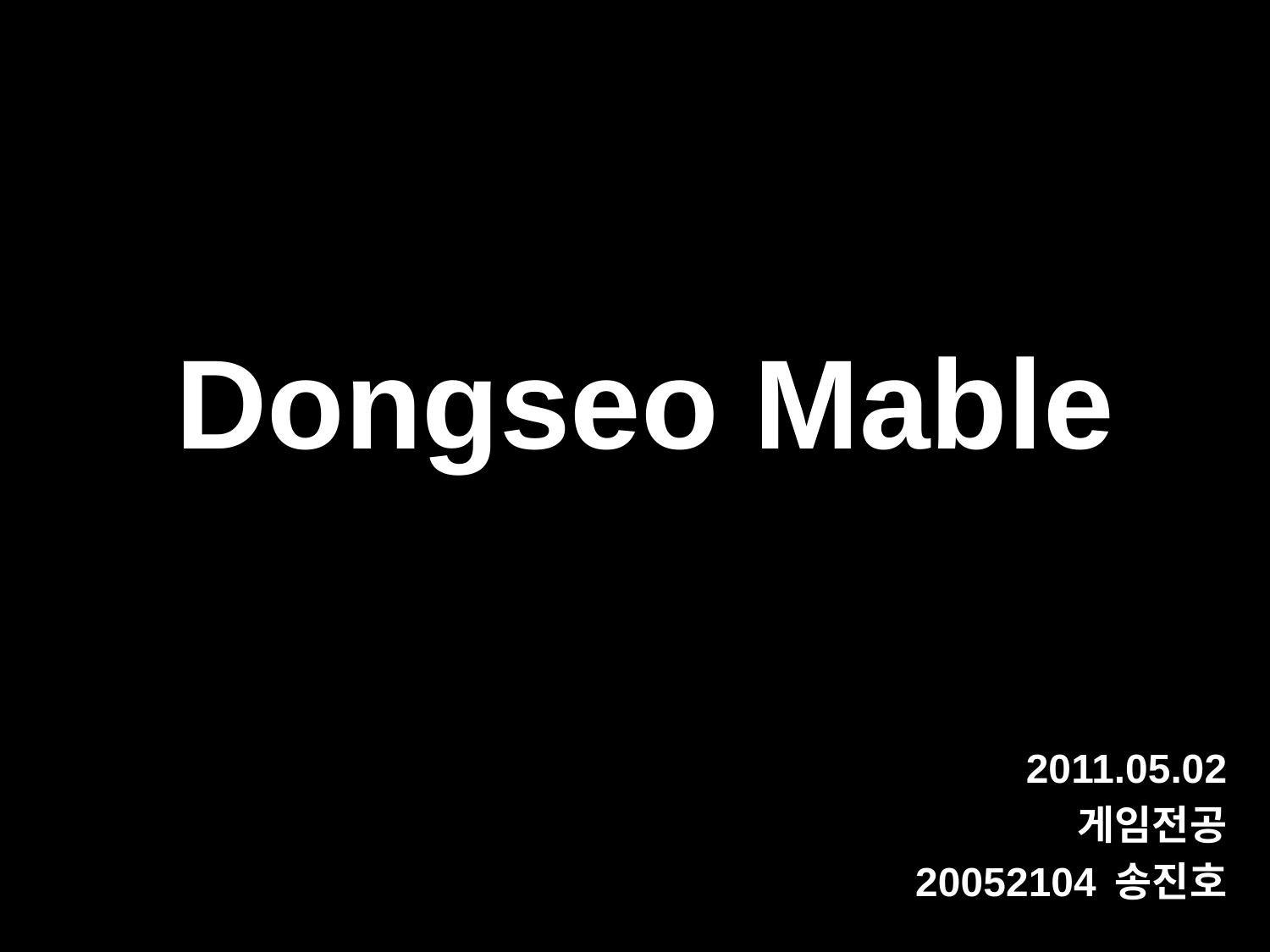

# Dongseo Mable
2011.05.02
게임전공
20052104 송진호